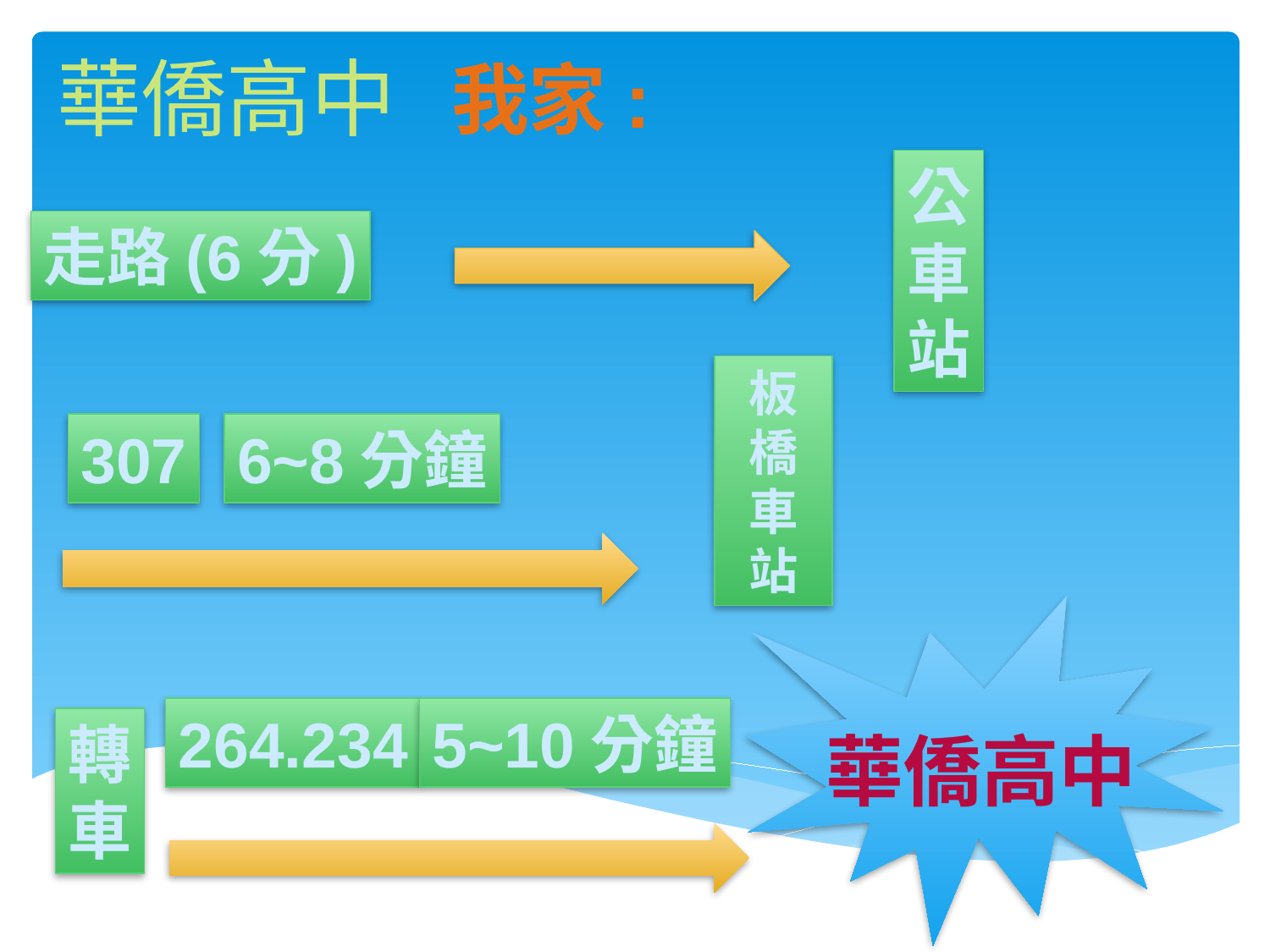

# 華僑高中
我家:
公
車
站
走路(6分)

板
橋
車
站
307
6~8分鐘

5~10分鐘
264.234
轉
車
華僑高中